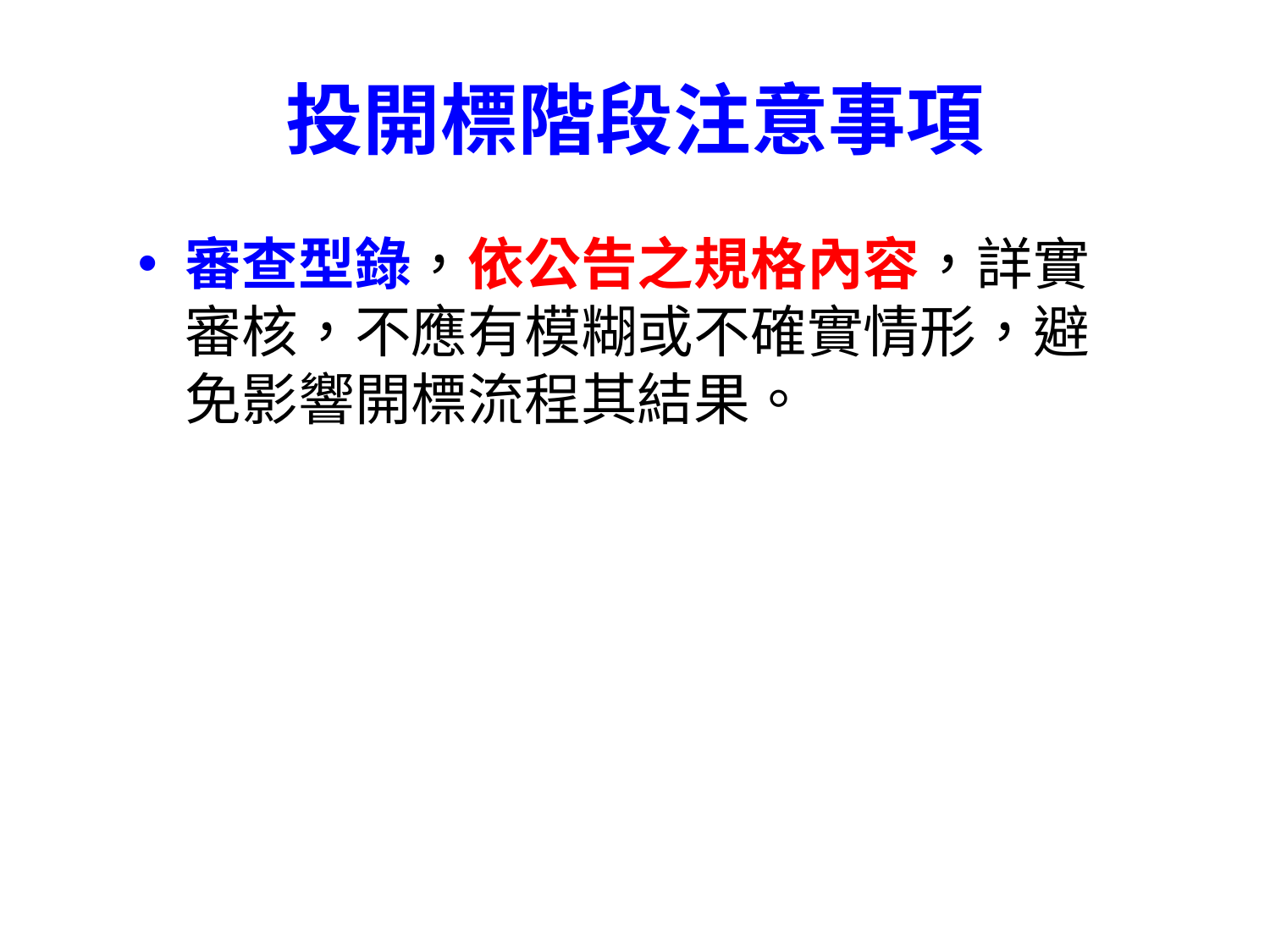

# 投開標階段注意事項
審查型錄，依公告之規格內容，詳實審核，不應有模糊或不確實情形，避免影響開標流程其結果。